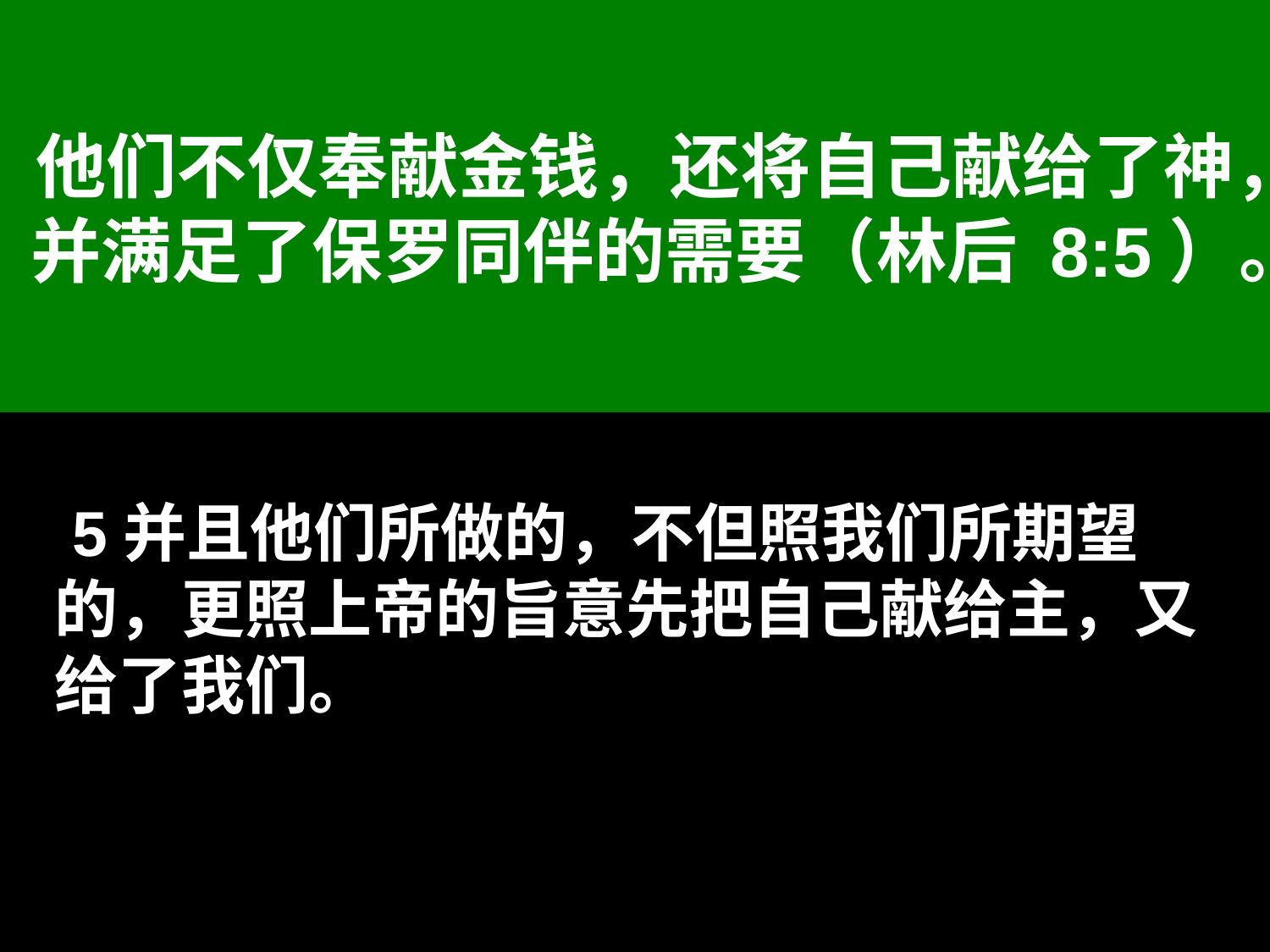

# 他们不仅奉献金钱，还将自己献给了神，并满足了保罗同伴的需要（林后 8:5）。
 5并且他们所做的，不但照我们所期望的，更照上帝的旨意先把自己献给主，又给了我们。